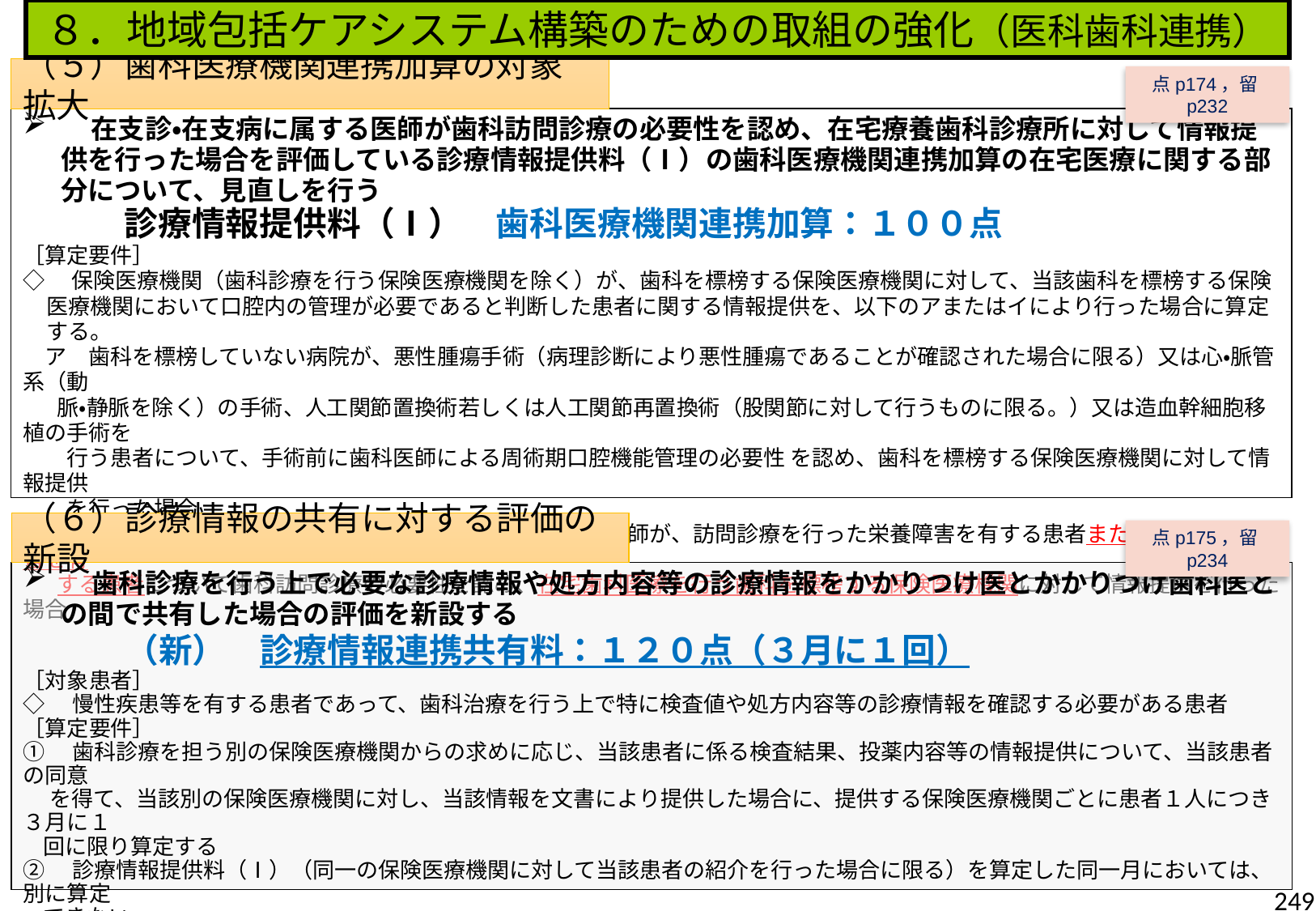

８．地域包括ケアシステム構築のための取組の強化（医科歯科連携）
（５）歯科医療機関連携加算の対象拡大
点p174，留p232
　在支診・在支病に属する医師が歯科訪問診療の必要性を認め、在宅療養歯科診療所に対して情報提供を行った場合を評価している診療情報提供料（Ⅰ）の歯科医療機関連携加算の在宅医療に関する部分について、見直しを行う
　　　診療情報提供料（Ⅰ）　歯科医療機関連携加算：１００点
［算定要件］
◇　保険医療機関（歯科診療を行う保険医療機関を除く）が、歯科を標榜する保険医療機関に対して、当該歯科を標榜する保険医療機関において口腔内の管理が必要であると判断した患者に関する情報提供を、以下のアまたはイにより行った場合に算定する。
　ア　歯科を標榜していない病院が、悪性腫瘍手術（病理診断により悪性腫瘍であることが確認された場合に限る）又は心・脈管系（動
      脈・静脈を除く）の手術、人工関節置換術若しくは人工関節再置換術（股関節に対して行うものに限る。）又は造血幹細胞移植の手術を
　　行う患者について、手術前に歯科医師による周術期口腔機能管理の必要性 を認め、歯科を標榜する保険医療機関に対して情報提供
　　を行った場合
  イ　在宅療養支援診療所または在宅療養支援病院に属する医師が、訪問診療を行った栄養障害を有する患者または摂食機能障害を有
      する患者について歯科訪問診療の必要性を認め、在宅歯科医療を行う歯科を標榜する保険医療機関に対して情報提供を行った場合
（６）診療情報の共有に対する評価の新設
点p175，留p234
　歯科診療を行う上で必要な診療情報や処方内容等の診療情報をかかりつけ医とかかりつけ歯科医との間で共有した場合の評価を新設する
　　　（新）　診療情報連携共有料：１２０点（３月に１回）
［対象患者］
◇　慢性疾患等を有する患者であって、歯科治療を行う上で特に検査値や処方内容等の診療情報を確認する必要がある患者
［算定要件］
①　歯科診療を担う別の保険医療機関からの求めに応じ、当該患者に係る検査結果、投薬内容等の情報提供について、当該患者の同意
　 を得て、当該別の保険医療機関に対し、当該情報を文書により提供した場合に、提供する保険医療機関ごとに患者１人につき３月に１
   回に限り算定する
②　診療情報提供料（Ⅰ）（同一の保険医療機関に対して当該患者の紹介を行った場合に限る）を算定した同一月においては、別に算定
   できない
③　保険医療機関と連携を図り、必要に応じて問合わせに対応できる体制（窓口の設置など）を確保していること

249